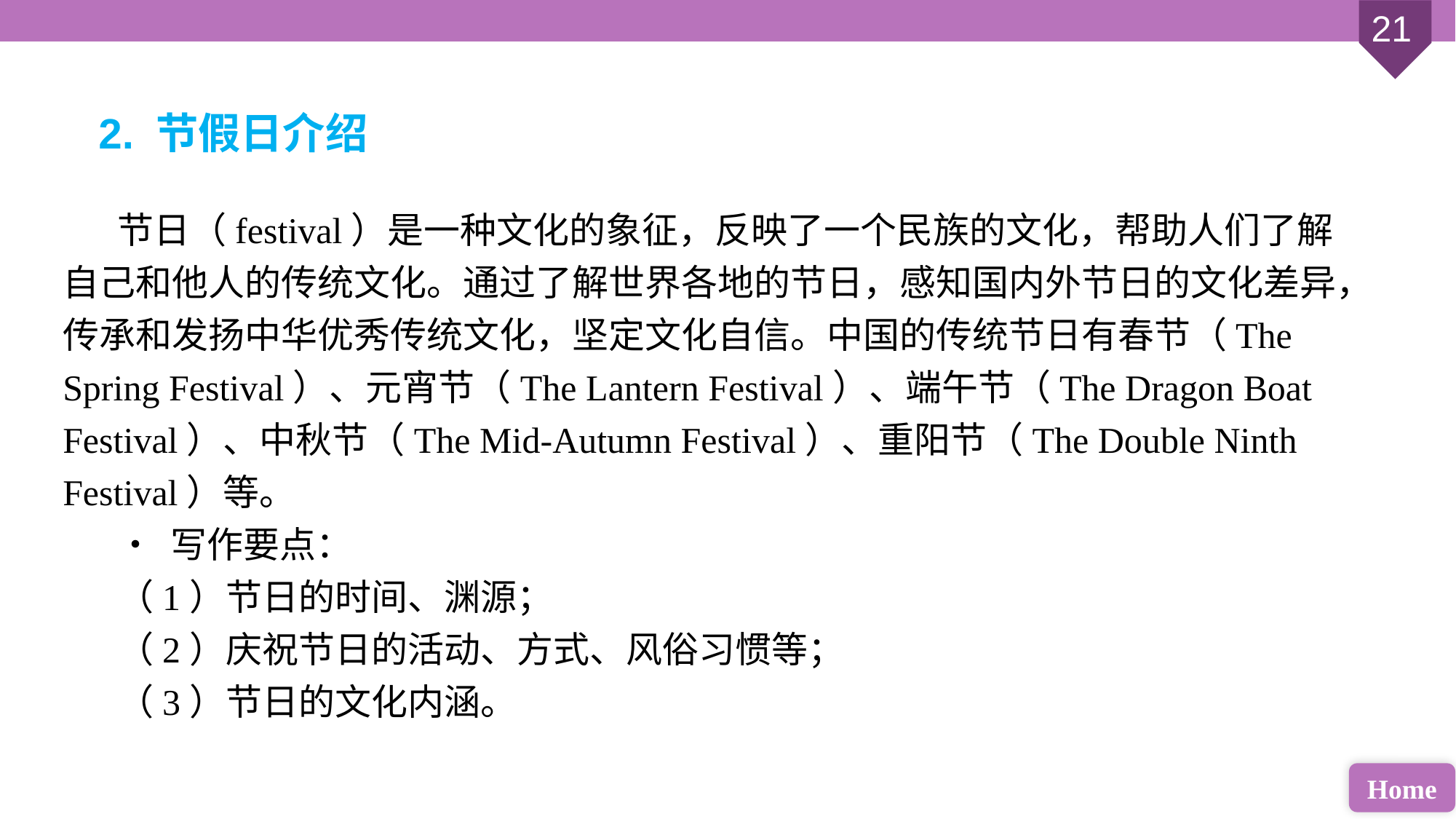

2. 节假日介绍

节日（festival）是一种文化的象征，反映了一个民族的文化，帮助人们了解自己和他人的传统文化。通过了解世界各地的节日，感知国内外节日的文化差异，传承和发扬中华优秀传统文化，坚定文化自信。中国的传统节日有春节（The Spring Festival）、元宵节（The Lantern Festival）、端午节（The Dragon Boat Festival）、中秋节（The Mid-Autumn Festival）、重阳节（The Double Ninth Festival）等。
• 写作要点：
（1）节日的时间、渊源；
（2）庆祝节日的活动、方式、风俗习惯等；
（3）节日的文化内涵。